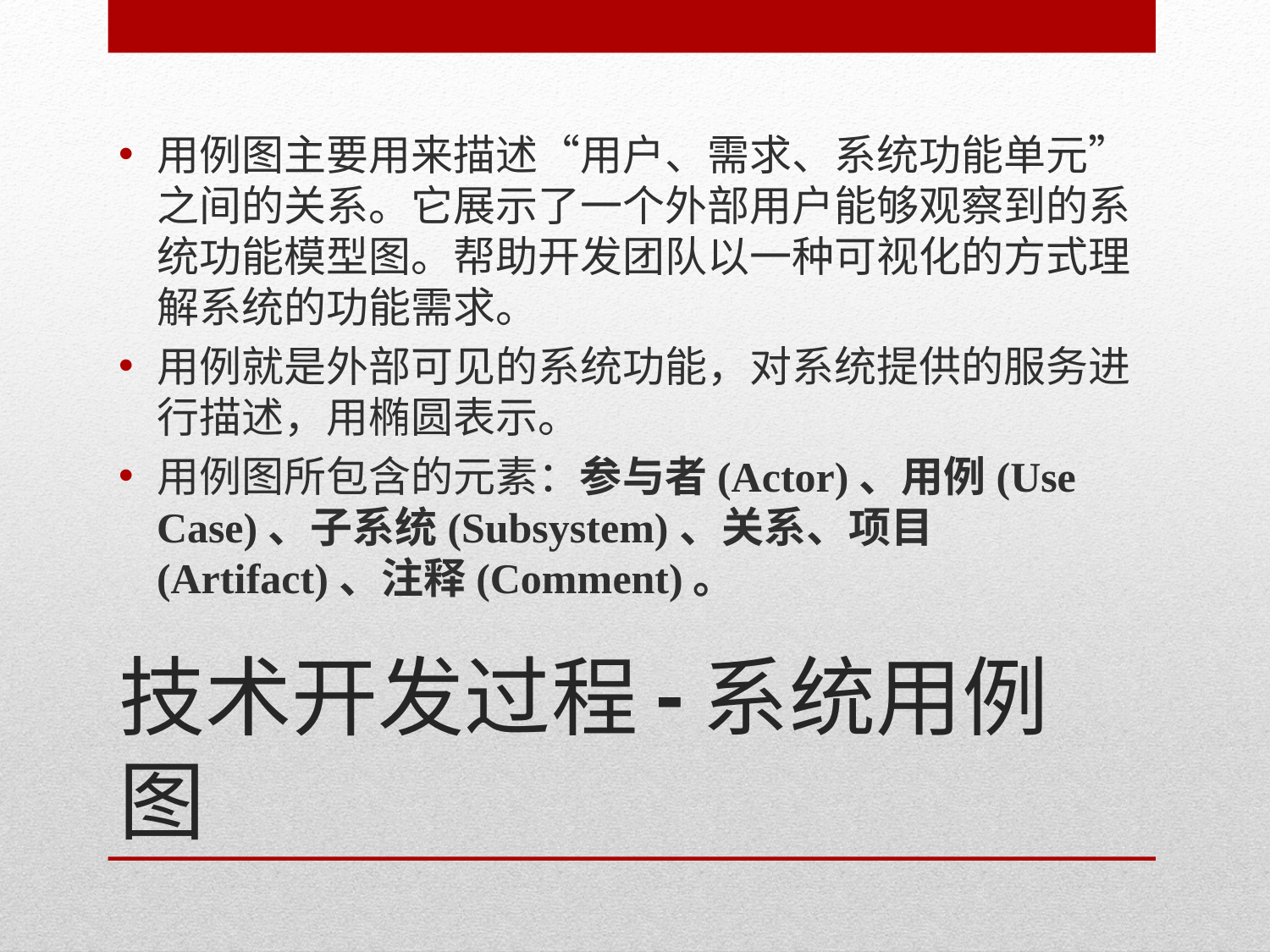

用例图主要用来描述“用户、需求、系统功能单元”之间的关系。它展示了一个外部用户能够观察到的系统功能模型图。帮助开发团队以一种可视化的方式理解系统的功能需求。
用例就是外部可见的系统功能，对系统提供的服务进行描述，用椭圆表示。
用例图所包含的元素：参与者(Actor)、用例(Use Case)、子系统(Subsystem)、关系、项目(Artifact)、注释(Comment)。
# 技术开发过程-系统用例图